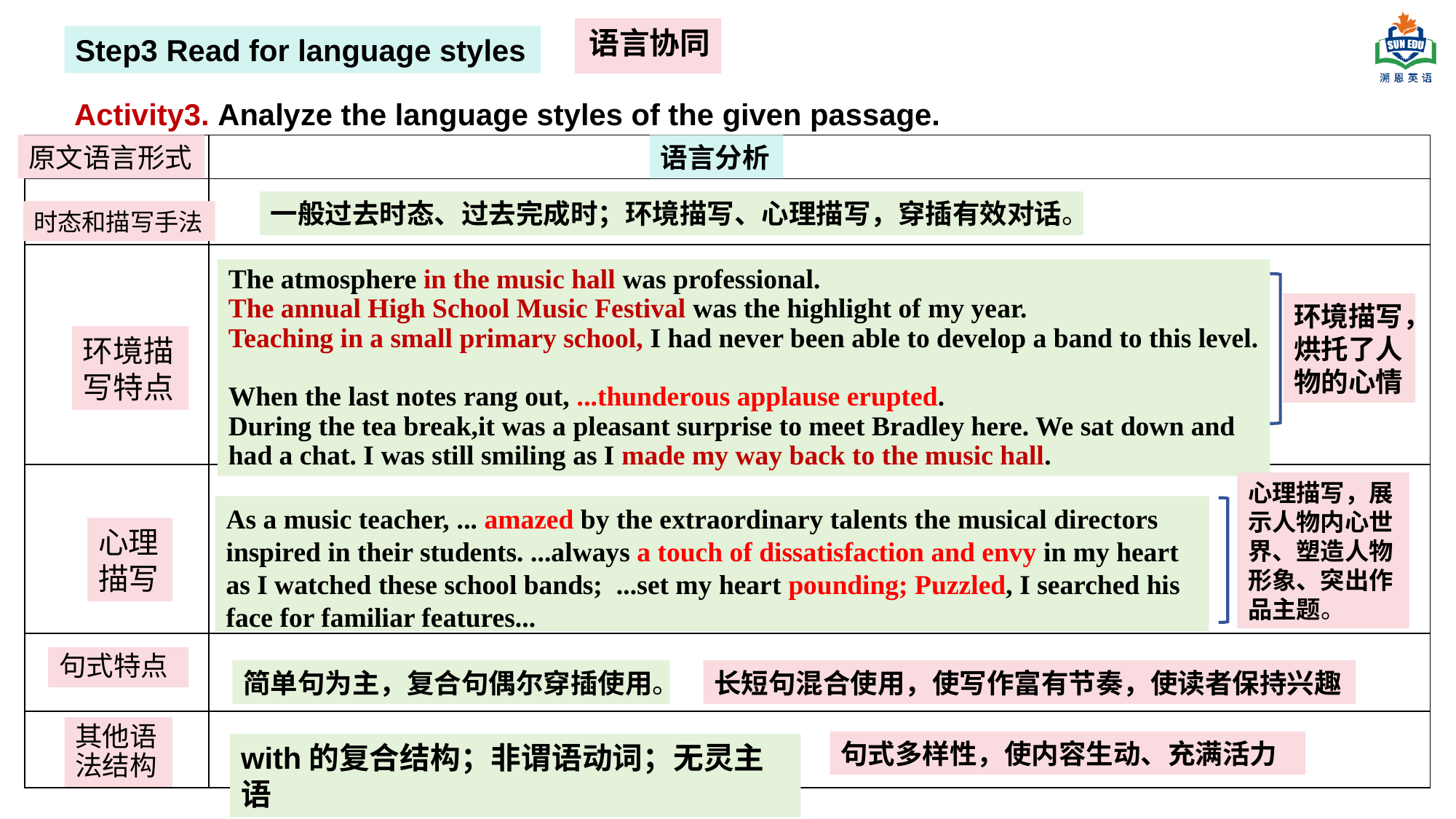

语言协同

Step3 Read for language styles
Activity3. Analyze the language styles of the given passage.
原文语言形式
|  |  |
| --- | --- |
|  |  |
|  |  |
|  |  |
|  |  |
|  |  |
语言分析
一般过去时态、过去完成时；环境描写、心理描写，穿插有效对话。
时态和描写手法
The atmosphere in the music hall was professional.
The annual High School Music Festival was the highlight of my year.
Teaching in a small primary school, I had never been able to develop a band to this level.
When the last notes rang out, ...thunderous applause erupted.
During the tea break,it was a pleasant surprise to meet Bradley here. We sat down and had a chat. I was still smiling as I made my way back to the music hall.

环境描写，烘托了人物的心情
环境描
写特点
心理描写，展示人物内心世界、塑造人物形象、突出作品主题。
As a music teacher, ... amazed by the extraordinary talents the musical directors inspired in their students. ...always a touch of dissatisfaction and envy in my heart as I watched these school bands;  ...set my heart pounding; Puzzled, I searched his face for familiar features...

心理
描写
句式特点
简单句为主，复合句偶尔穿插使用。
长短句混合使用，使写作富有节奏，使读者保持兴趣
其他语
法结构
句式多样性，使内容生动、充满活力
with的复合结构；非谓语动词；无灵主语